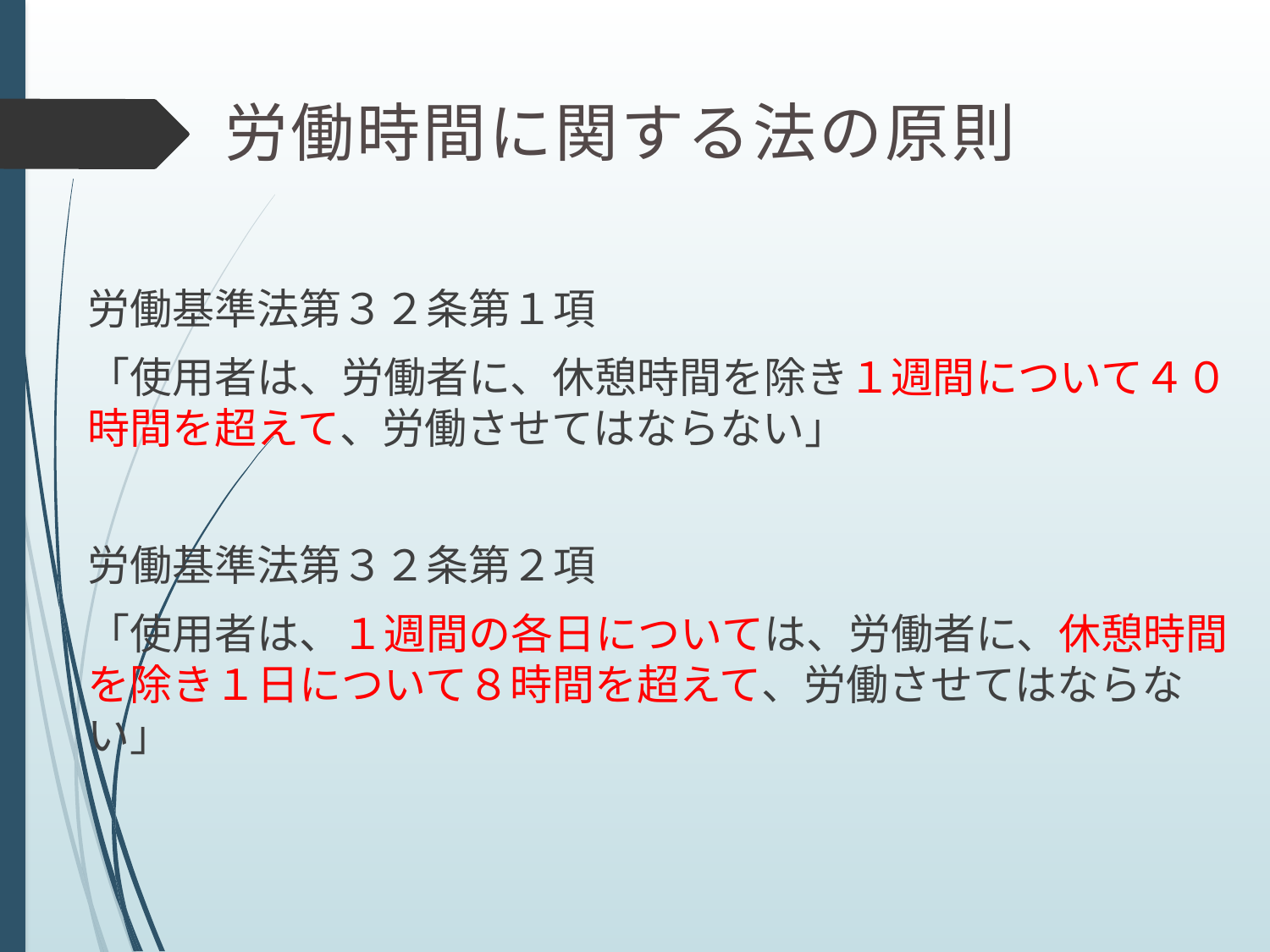

労働時間に関する法の原則
労働基準法第３２条第１項
「使用者は、労働者に、休憩時間を除き１週間について４０時間を超えて、労働させてはならない」

労働基準法第３２条第２項
「使用者は、１週間の各日については、労働者に、休憩時間を除き１日について８時間を超えて、労働させてはならない」